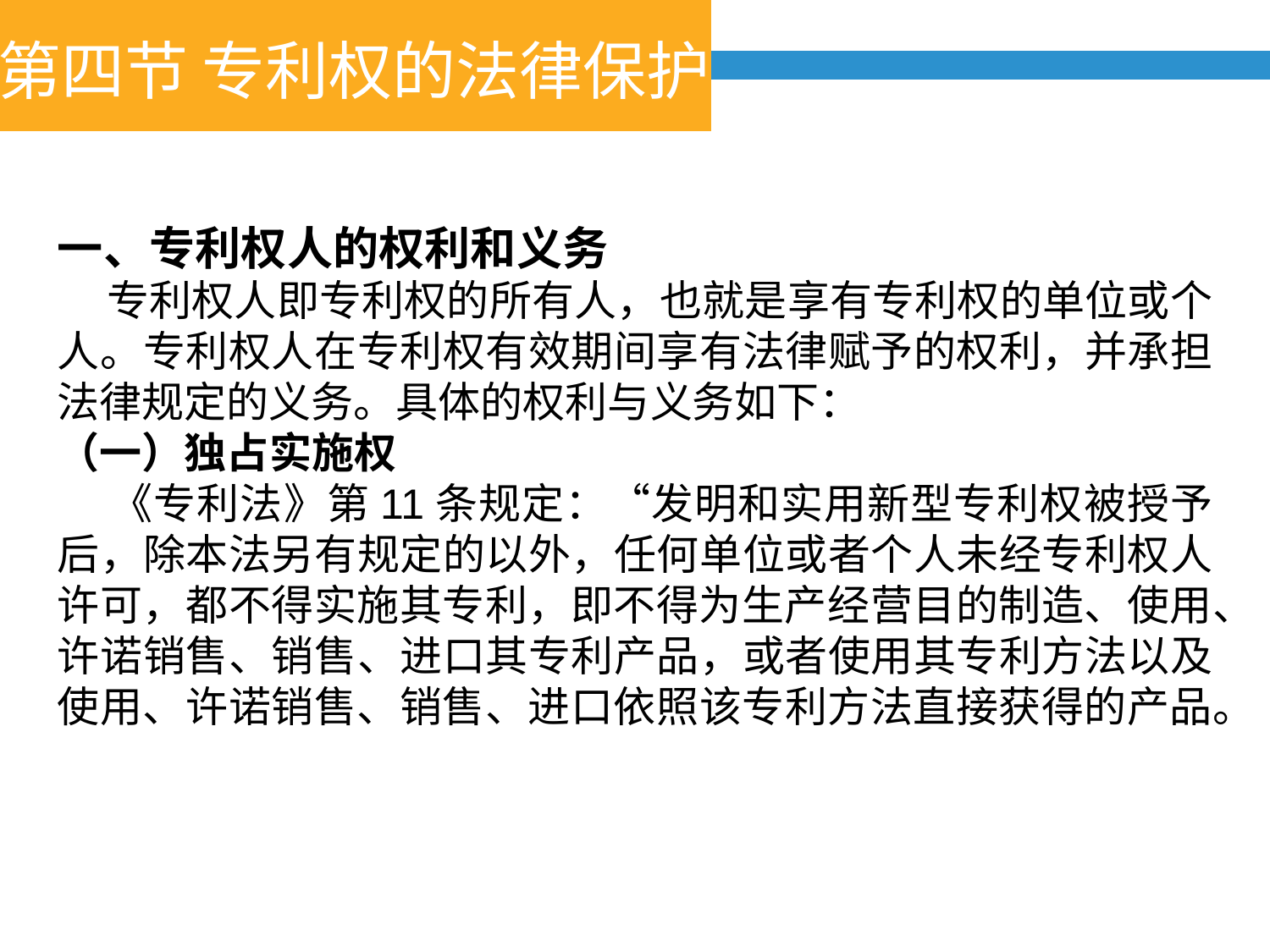

第四节 专利权的法律保护
一、专利权人的权利和义务
    专利权人即专利权的所有人，也就是享有专利权的单位或个人。专利权人在专利权有效期间享有法律赋予的权利，并承担法律规定的义务。具体的权利与义务如下：
（一）独占实施权
    《专利法》第11条规定：“发明和实用新型专利权被授予后，除本法另有规定的以外，任何单位或者个人未经专利权人许可，都不得实施其专利，即不得为生产经营目的制造、使用、许诺销售、销售、进口其专利产品，或者使用其专利方法以及使用、许诺销售、销售、进口依照该专利方法直接获得的产品。